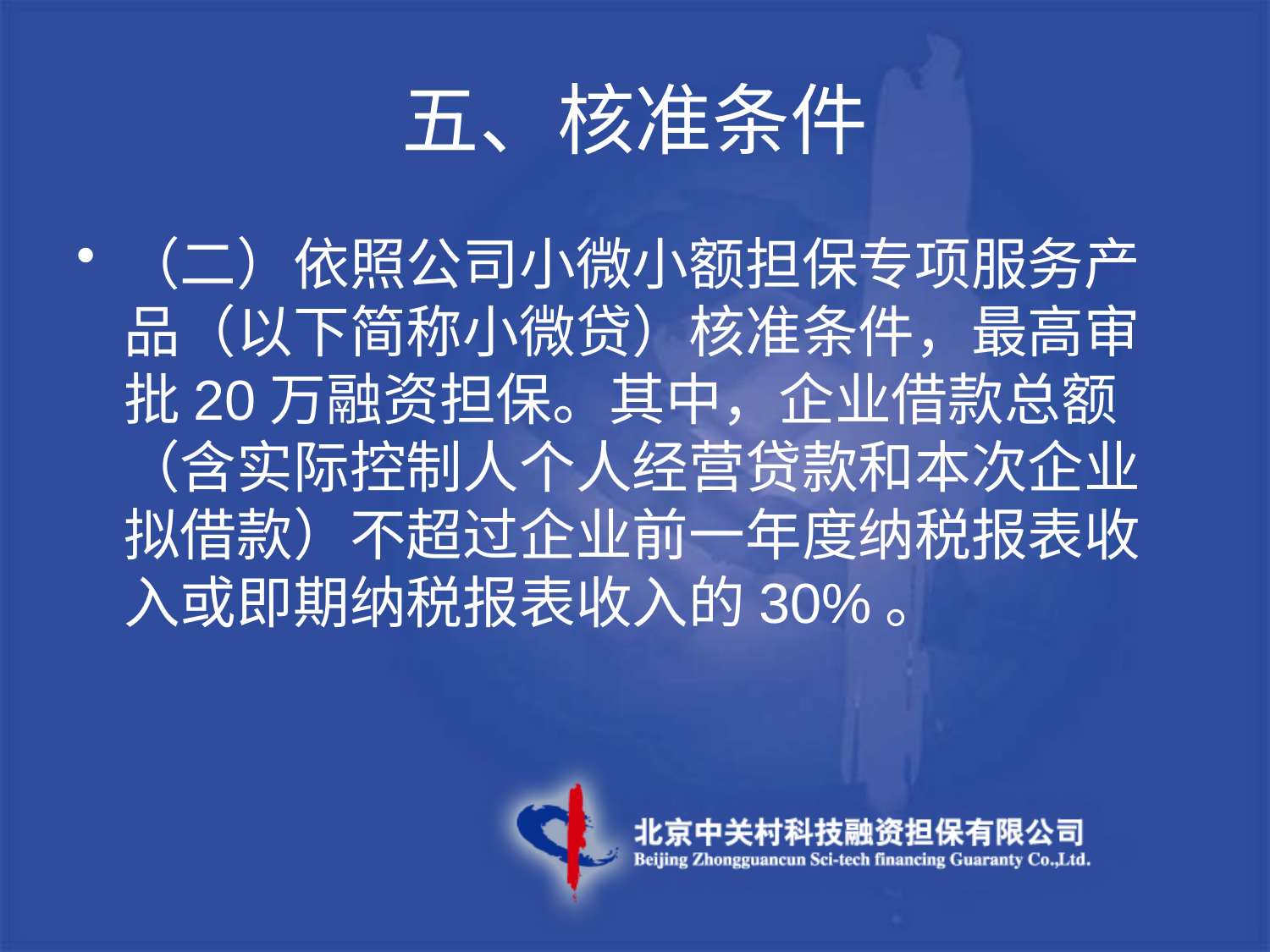

# 五、核准条件
（二）依照公司小微小额担保专项服务产品（以下简称小微贷）核准条件，最高审批20万融资担保。其中，企业借款总额（含实际控制人个人经营贷款和本次企业拟借款）不超过企业前一年度纳税报表收入或即期纳税报表收入的30%。